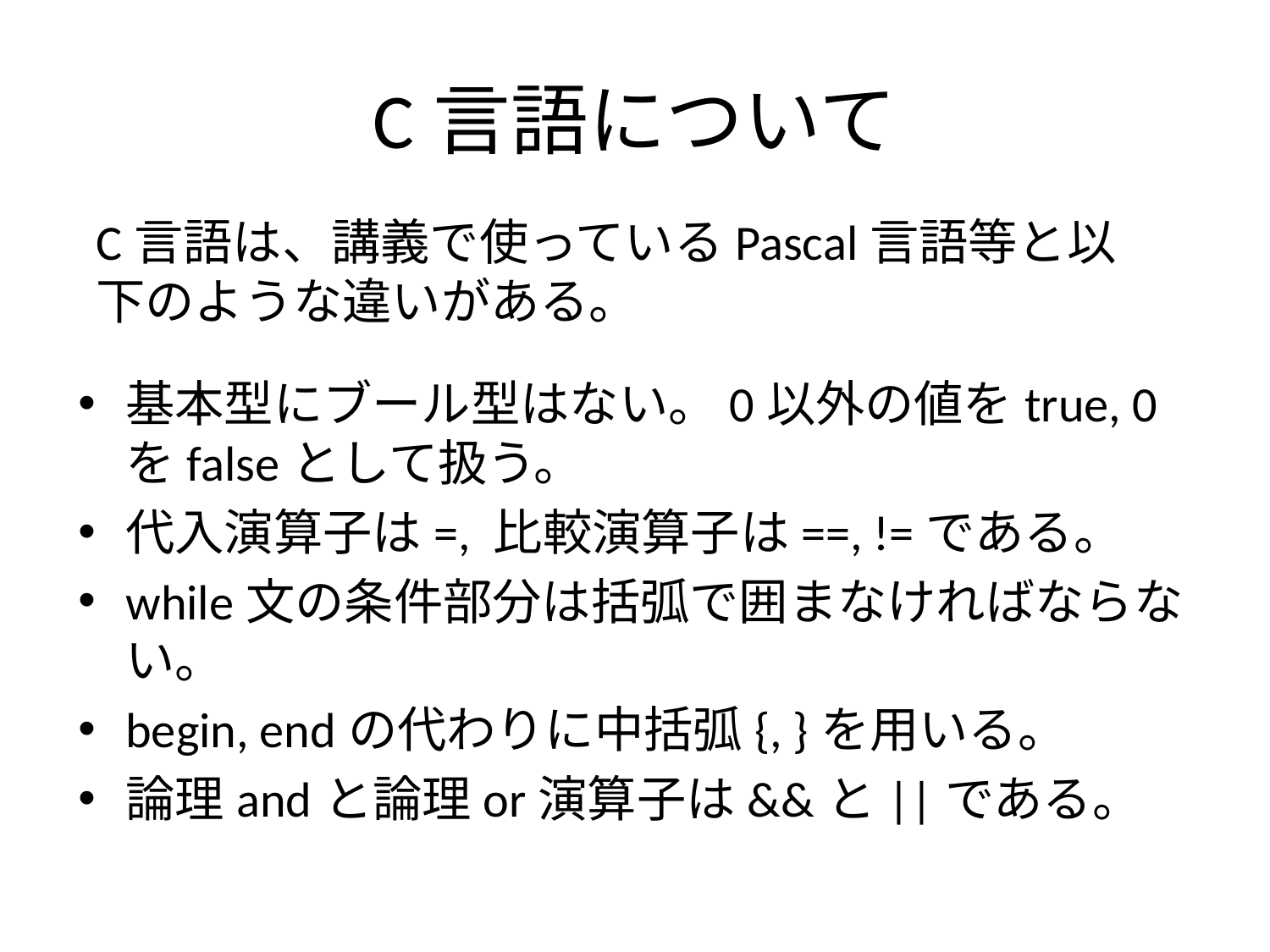

# C言語について
C言語は、講義で使っているPascal言語等と以下のような違いがある。
基本型にブール型はない。0以外の値をtrue, 0をfalseとして扱う。
代入演算子は=, 比較演算子は==, !=である。
while文の条件部分は括弧で囲まなければならない。
begin, endの代わりに中括弧{, }を用いる。
論理andと論理or演算子は&&と||である。